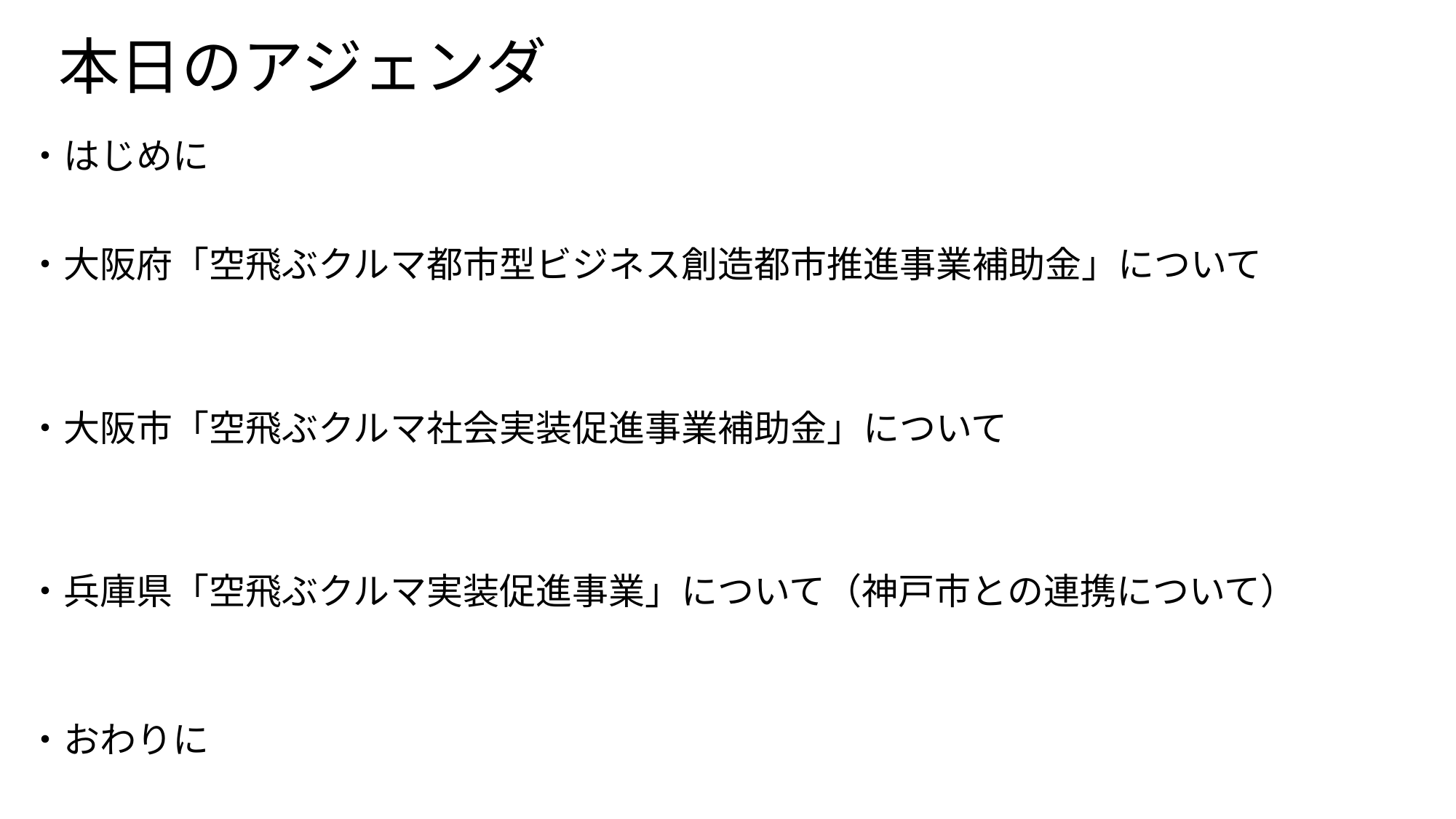

# 本日のアジェンダ
・はじめに

・大阪府「空飛ぶクルマ都市型ビジネス創造都市推進事業補助金」について

・大阪市「空飛ぶクルマ社会実装促進事業補助金」について

・兵庫県「空飛ぶクルマ実装促進事業」について（神戸市との連携について）

・おわりに